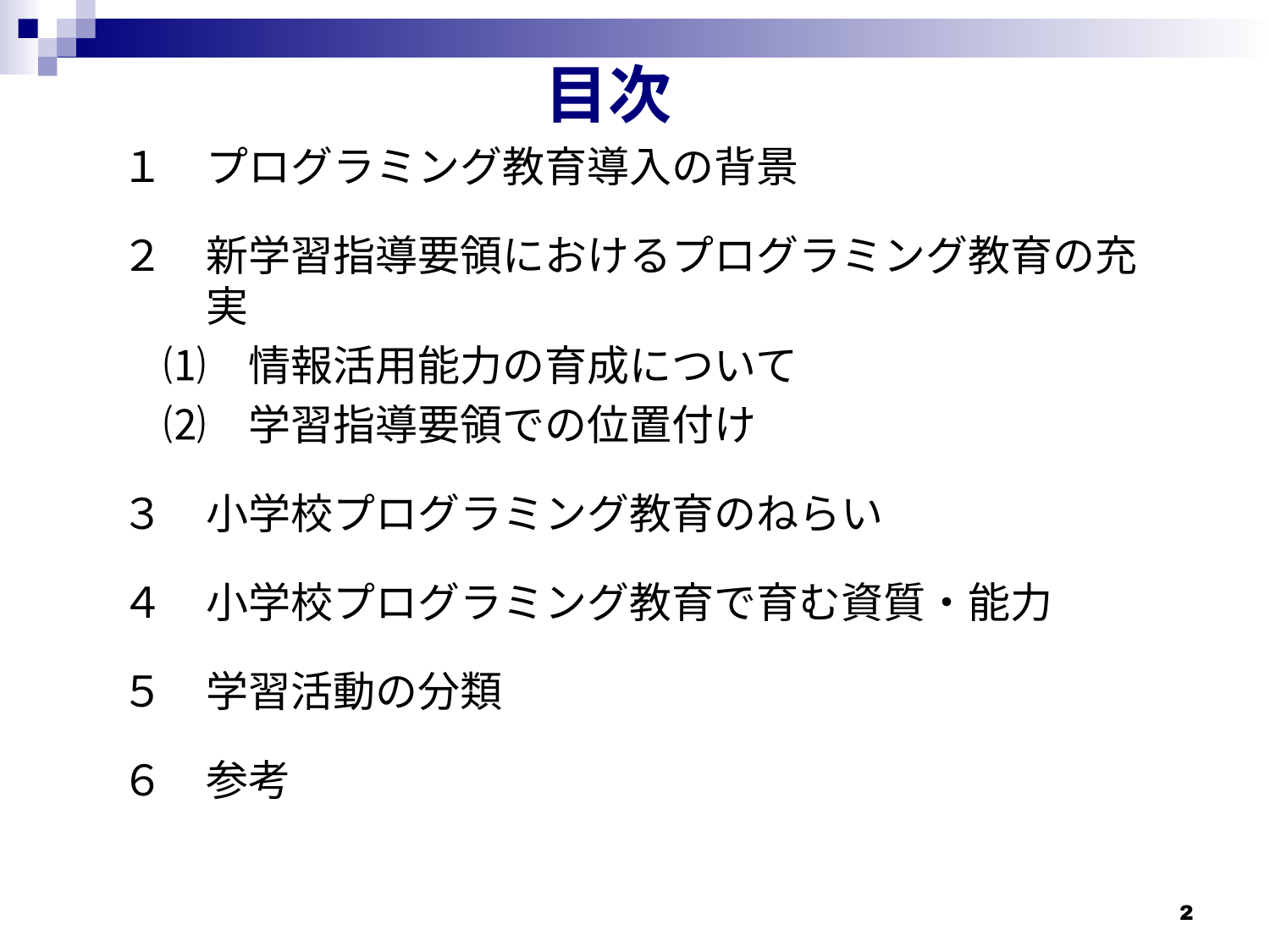

目次
１　プログラミング教育導入の背景

２　新学習指導要領におけるプログラミング教育の充実
　⑴　情報活用能力の育成について
　⑵　学習指導要領での位置付け

３　小学校プログラミング教育のねらい

４　小学校プログラミング教育で育む資質・能力

５　学習活動の分類

６　参考

2